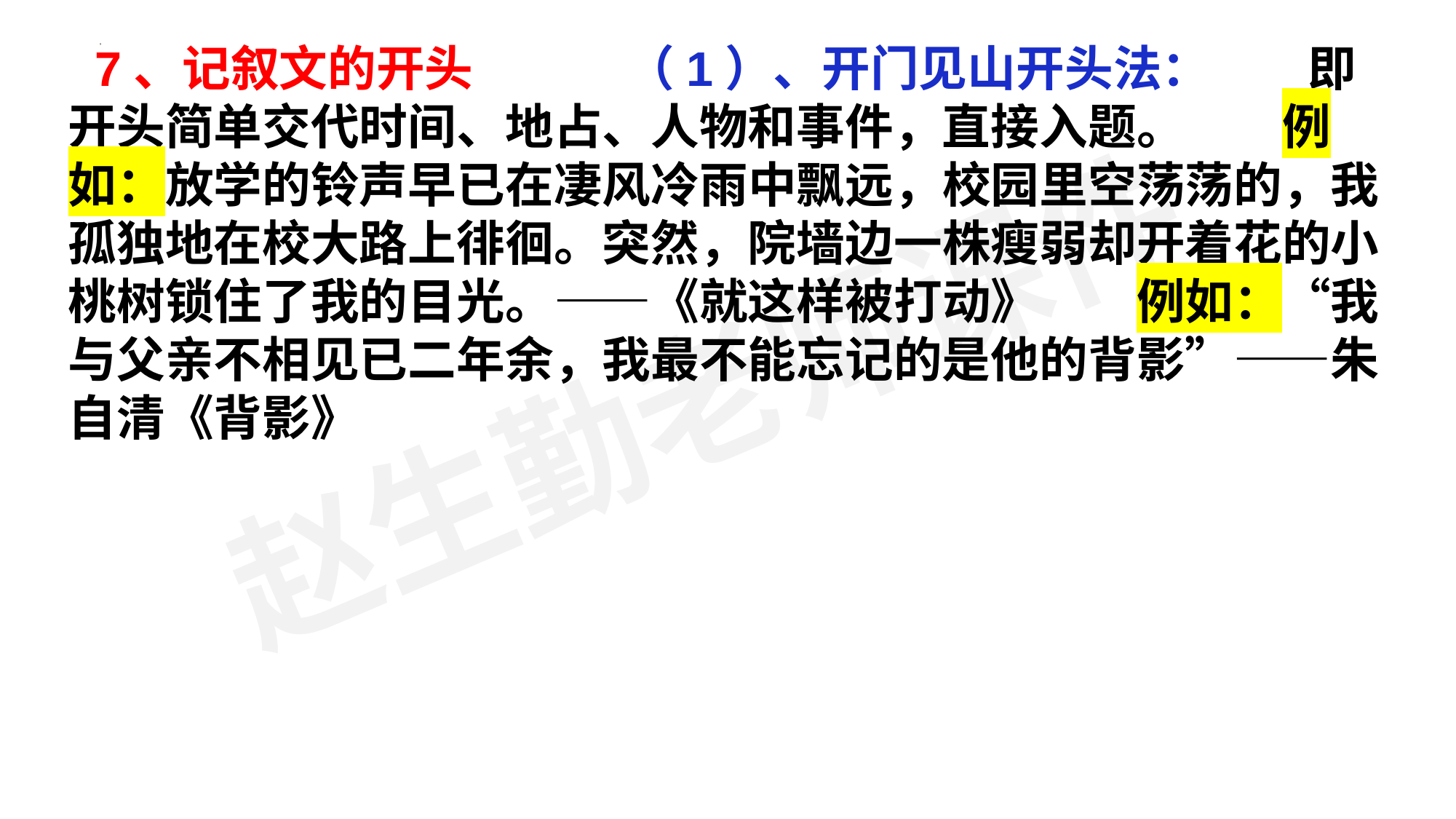

7、记叙文的开头　　     （1）、开门见山开头法：　　即开头简单交代时间、地占、人物和事件，直接入题。　　例如：放学的铃声早已在凄风冷雨中飘远，校园里空荡荡的，我孤独地在校大路上徘徊。突然，院墙边一株瘦弱却开着花的小桃树锁住了我的目光。——《就这样被打动》　　例如：“我与父亲不相见已二年余，我最不能忘记的是他的背影”——朱自清《背影》